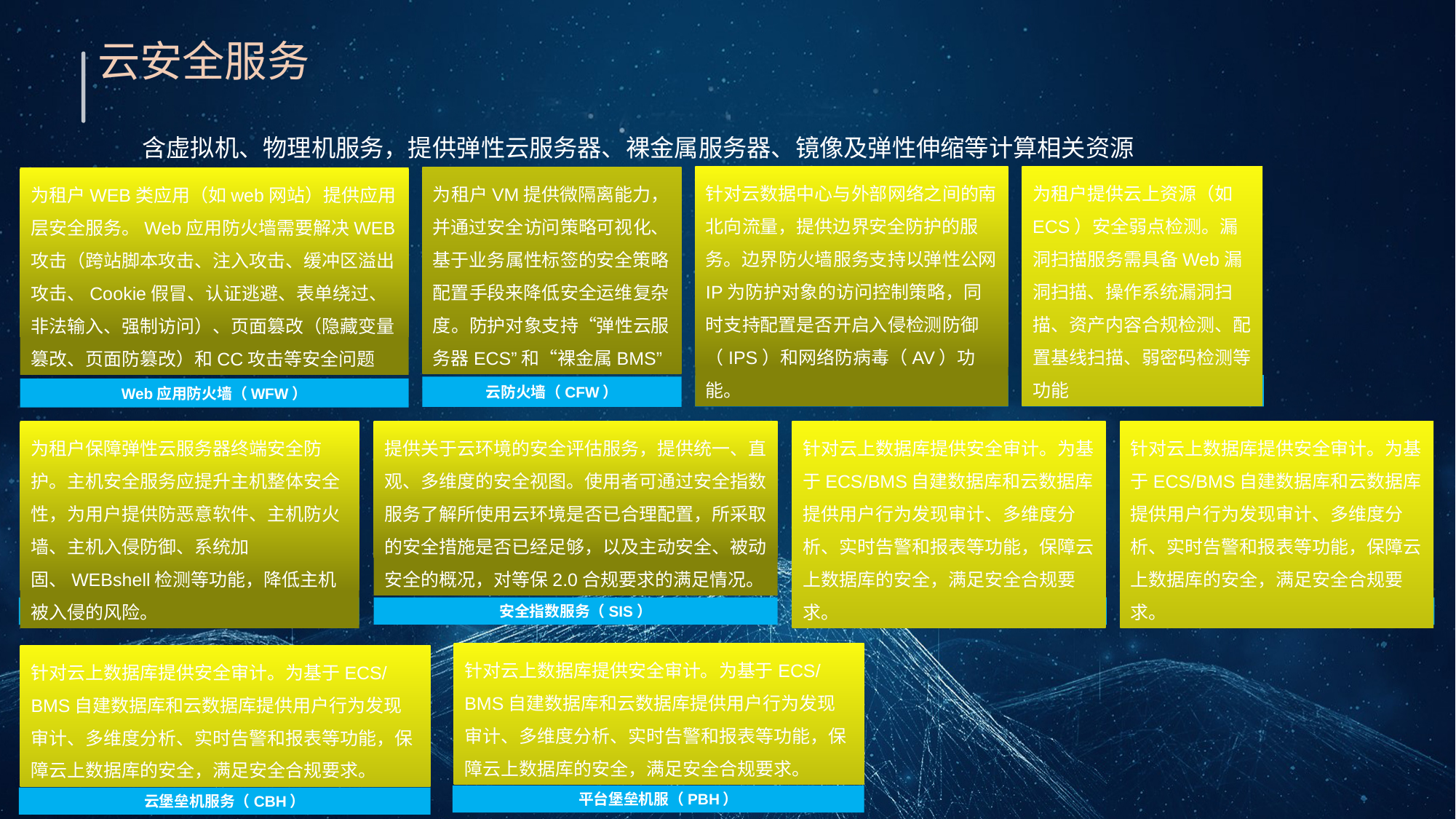

云安全服务
　　含虚拟机、物理机服务，提供弹性云服务器、裸金属服务器、镜像及弹性伸缩等计算相关资源
针对云数据中心与外部网络之间的南北向流量，提供边界安全防护的服务。边界防火墙服务支持以弹性公网IP为防护对象的访问控制策略，同时支持配置是否开启入侵检测防御（IPS）和网络防病毒（AV）功能。
为租户提供云上资源（如ECS）安全弱点检测。漏洞扫描服务需具备Web漏洞扫描、操作系统漏洞扫描、资产内容合规检测、配置基线扫描、弱密码检测等功能
为租户VM提供微隔离能力，并通过安全访问策略可视化、基于业务属性标签的安全策略配置手段来降低安全运维复杂度。防护对象支持“弹性云服务器ECS”和“裸金属BMS”
为租户WEB类应用（如web网站）提供应用层安全服务。Web应用防火墙需要解决WEB攻击（跨站脚本攻击、注入攻击、缓冲区溢出攻击、Cookie假冒、认证逃避、表单绕过、非法输入、强制访问）、页面篡改（隐藏变量篡改、页面防篡改）和CC攻击等安全问题
漏洞扫描服务（VSS）
边界防火墙服务（eFW）
云防火墙（CFW）
Web应用防火墙（WFW）
为租户保障弹性云服务器终端安全防护。主机安全服务应提升主机整体安全性，为用户提供防恶意软件、主机防火墙、主机入侵防御、系统加固、WEBshell检测等功能，降低主机被入侵的风险。
提供关于云环境的安全评估服务，提供统一、直观、多维度的安全视图。使用者可通过安全指数服务了解所使用云环境是否已合理配置，所采取的安全措施是否已经足够，以及主动安全、被动安全的概况，对等保2.0合规要求的满足情况。
针对云上数据库提供安全审计。为基于ECS/BMS自建数据库和云数据库提供用户行为发现审计、多维度分析、实时告警和报表等功能，保障云上数据库的安全，满足安全合规要求。
针对云上数据库提供安全审计。为基于ECS/BMS自建数据库和云数据库提供用户行为发现审计、多维度分析、实时告警和报表等功能，保障云上数据库的安全，满足安全合规要求。
针对云上数据库提供安全审计。为基于ECS/BMS自建数据库和云数据库提供用户行为发现审计、多维度分析、实时告警和报表等功能，保障云上数据库的安全，满足安全合规要求。
主机安全服务（HSS，物理机）
安全指数服务（SIS）
数据库审计服务（DBAS）
数据库审计服务（DBAS）
综合日志审计（LAS）
针对云上数据库提供安全审计。为基于ECS/BMS自建数据库和云数据库提供用户行为发现审计、多维度分析、实时告警和报表等功能，保障云上数据库的安全，满足安全合规要求。
针对云上数据库提供安全审计。为基于ECS/BMS自建数据库和云数据库提供用户行为发现审计、多维度分析、实时告警和报表等功能，保障云上数据库的安全，满足安全合规要求。
平台堡垒机服（PBH）
云堡垒机服务（CBH）